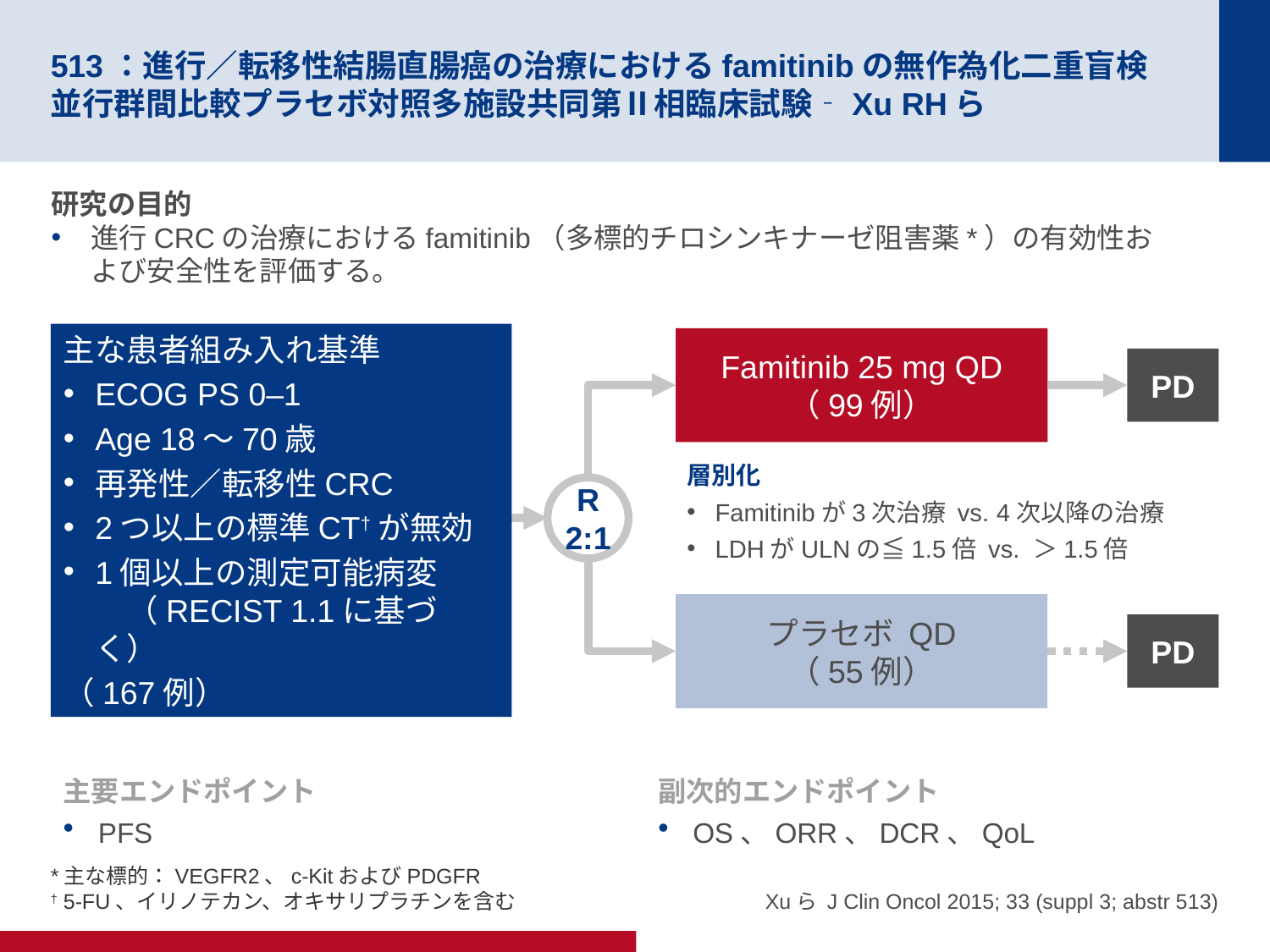

# 513：進行／転移性結腸直腸癌の治療におけるfamitinibの無作為化二重盲検 並行群間比較プラセボ対照多施設共同第Ⅱ相臨床試験‐Xu RHら
研究の目的
進行CRCの治療におけるfamitinib（多標的チロシンキナーゼ阻害薬*）の有効性および安全性を評価する。
主な患者組み入れ基準
ECOG PS 0–1
Age 18～70歳
再発性／転移性CRC
2つ以上の標準CT†が無効
1個以上の測定可能病変　　（RECIST 1.1に基づく）
（167例）
Famitinib 25 mg QD
（99例）
PD
層別化
Famitinibが3次治療 vs. 4次以降の治療
LDHがULNの≦1.5倍 vs. ＞1.5倍
R
2:1
プラセボ QD
（55例）
PD
主要エンドポイント
PFS
副次的エンドポイント
OS、ORR、DCR、QoL
*主な標的：VEGFR2、c-KitおよびPDGFR
† 5-FU、イリノテカン、オキサリプラチンを含む
Xuら J Clin Oncol 2015; 33 (suppl 3; abstr 513)